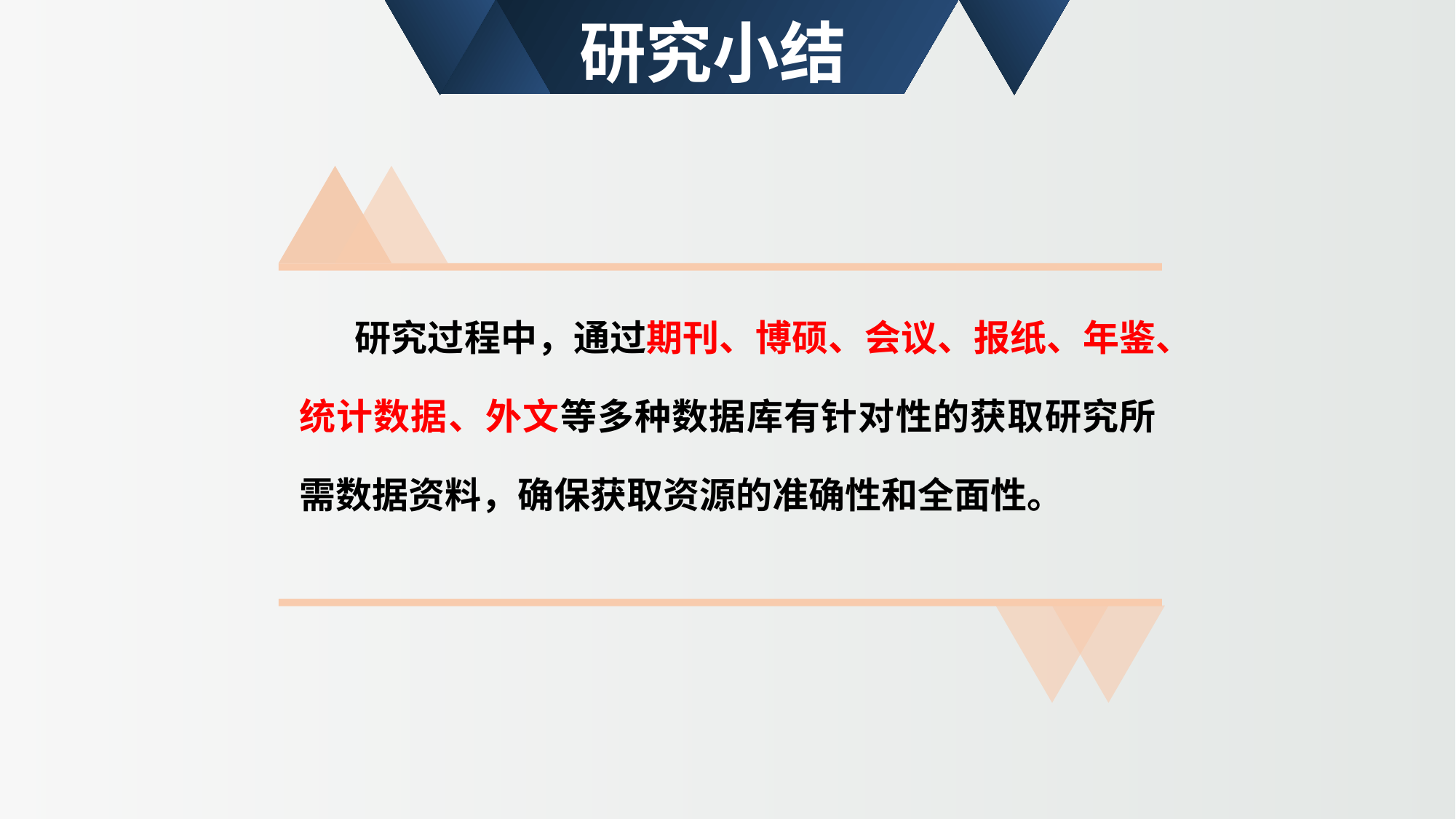

# 研究小结

       研究过程中，通过期刊、博硕、会议、报纸、年鉴、统计数据、外文等多种数据库有针对性的获取研究所需数据资料，确保获取资源的准确性和全面性。